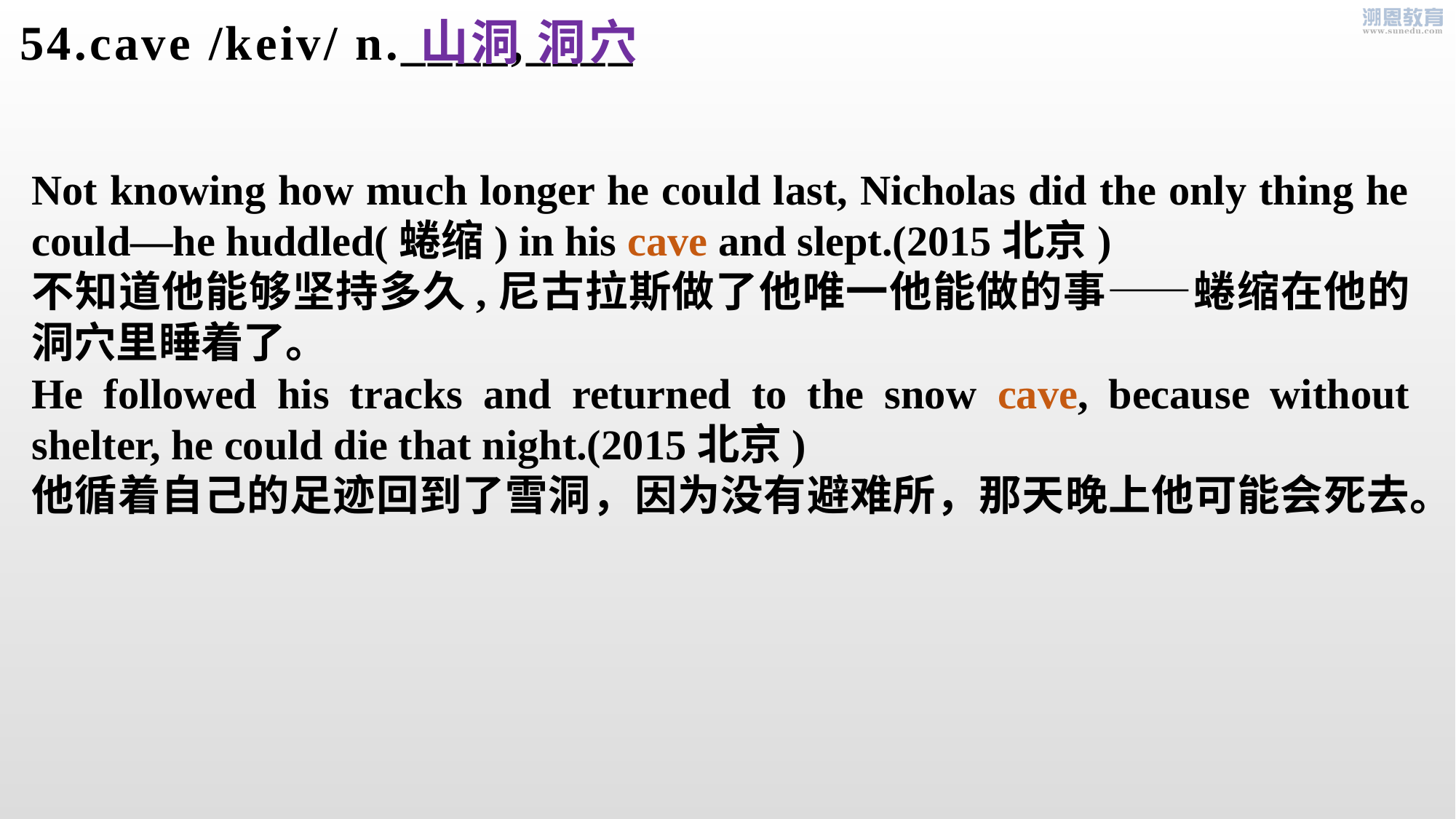

54.cave /keiv/ n.____,____
 山洞 洞穴
Not knowing how much longer he could last, Nicholas did the only thing he could—he huddled(蜷缩) in his cave and slept.(2015北京)
不知道他能够坚持多久,尼古拉斯做了他唯一他能做的事——蜷缩在他的洞穴里睡着了。
He followed his tracks and returned to the snow cave, because without shelter, he could die that night.(2015北京)
他循着自己的足迹回到了雪洞，因为没有避难所，那天晚上他可能会死去。